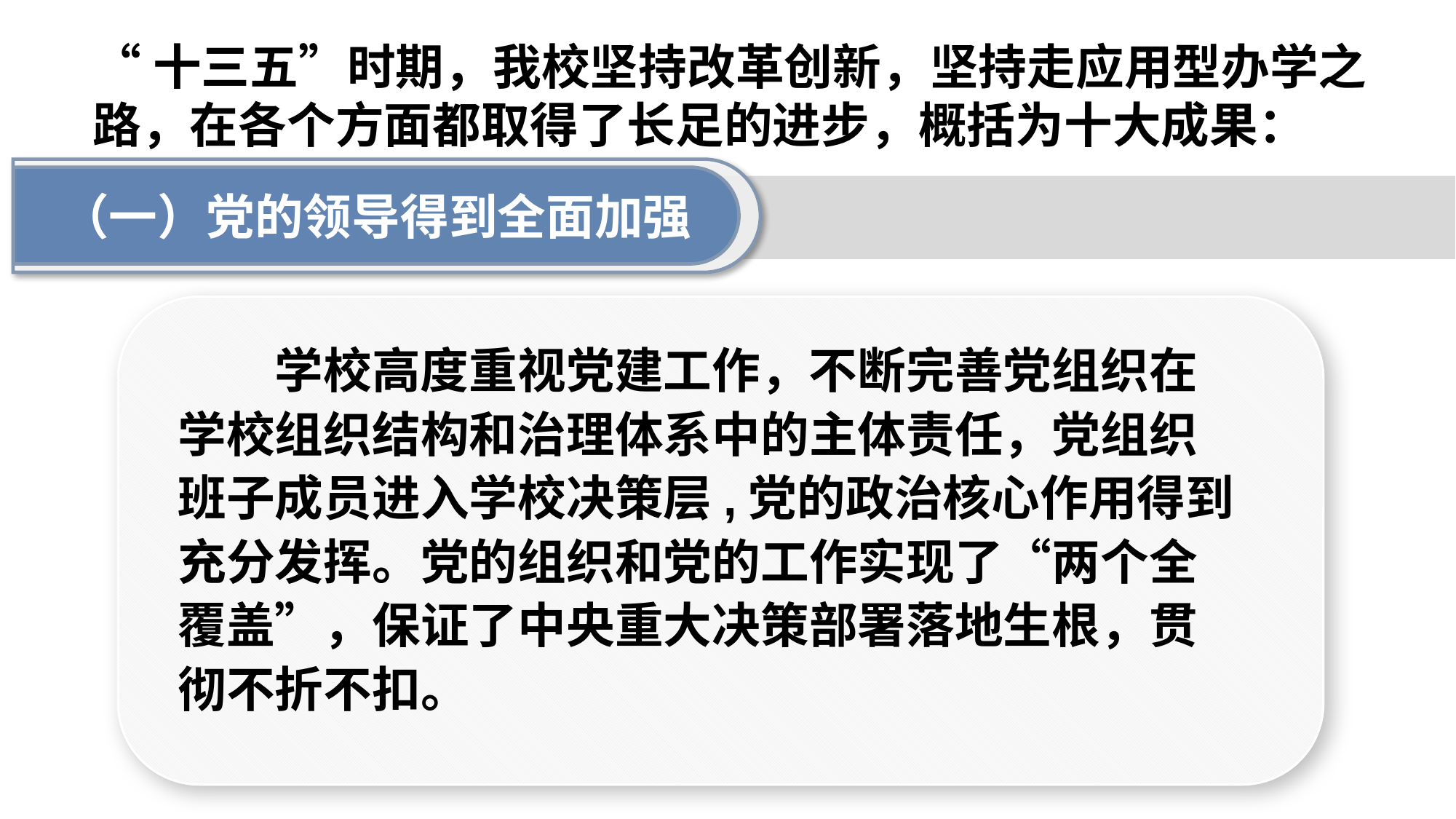

“十三五”时期，我校坚持改革创新，坚持走应用型办学之路，在各个方面都取得了长足的进步，概括为十大成果：

（一）党的领导得到全面加强
学校高度重视党建工作，不断完善党组织在学校组织结构和治理体系中的主体责任，党组织班子成员进入学校决策层,党的政治核心作用得到充分发挥。党的组织和党的工作实现了“两个全覆盖”，保证了中央重大决策部署落地生根，贯彻不折不扣。